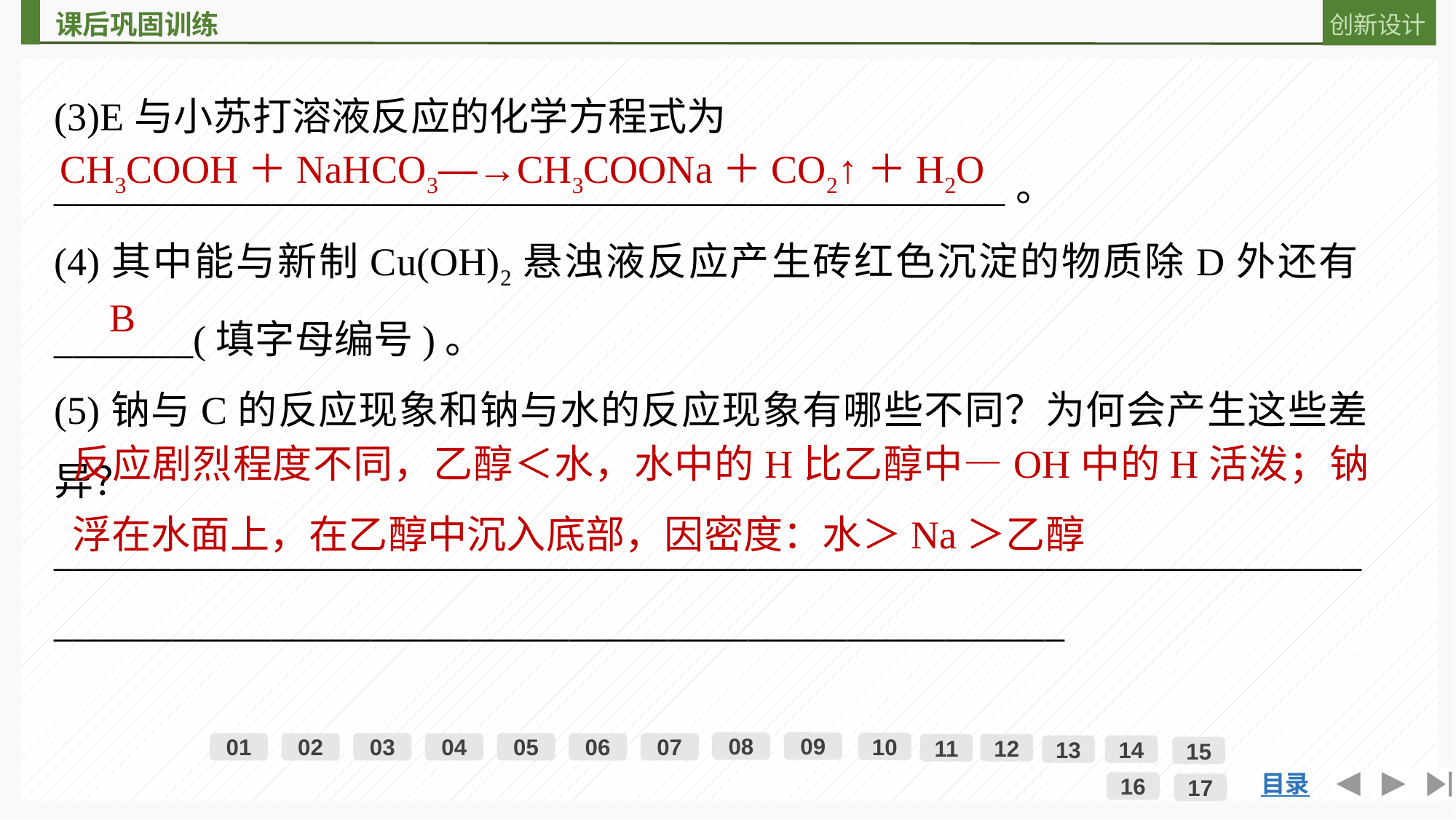

(3)E与小苏打溶液反应的化学方程式为
________________________________________________。
(4)其中能与新制Cu(OH)2悬浊液反应产生砖红色沉淀的物质除D外还有_______(填字母编号)。
(5)钠与C的反应现象和钠与水的反应现象有哪些不同？为何会产生这些差异？
__________________________________________________________________
___________________________________________________
CH3COOH＋NaHCO3―→CH3COONa＋CO2↑＋H2O
B
反应剧烈程度不同，乙醇＜水，水中的H比乙醇中—OH中的H活泼；钠浮在水面上，在乙醇中沉入底部，因密度：水＞Na＞乙醇